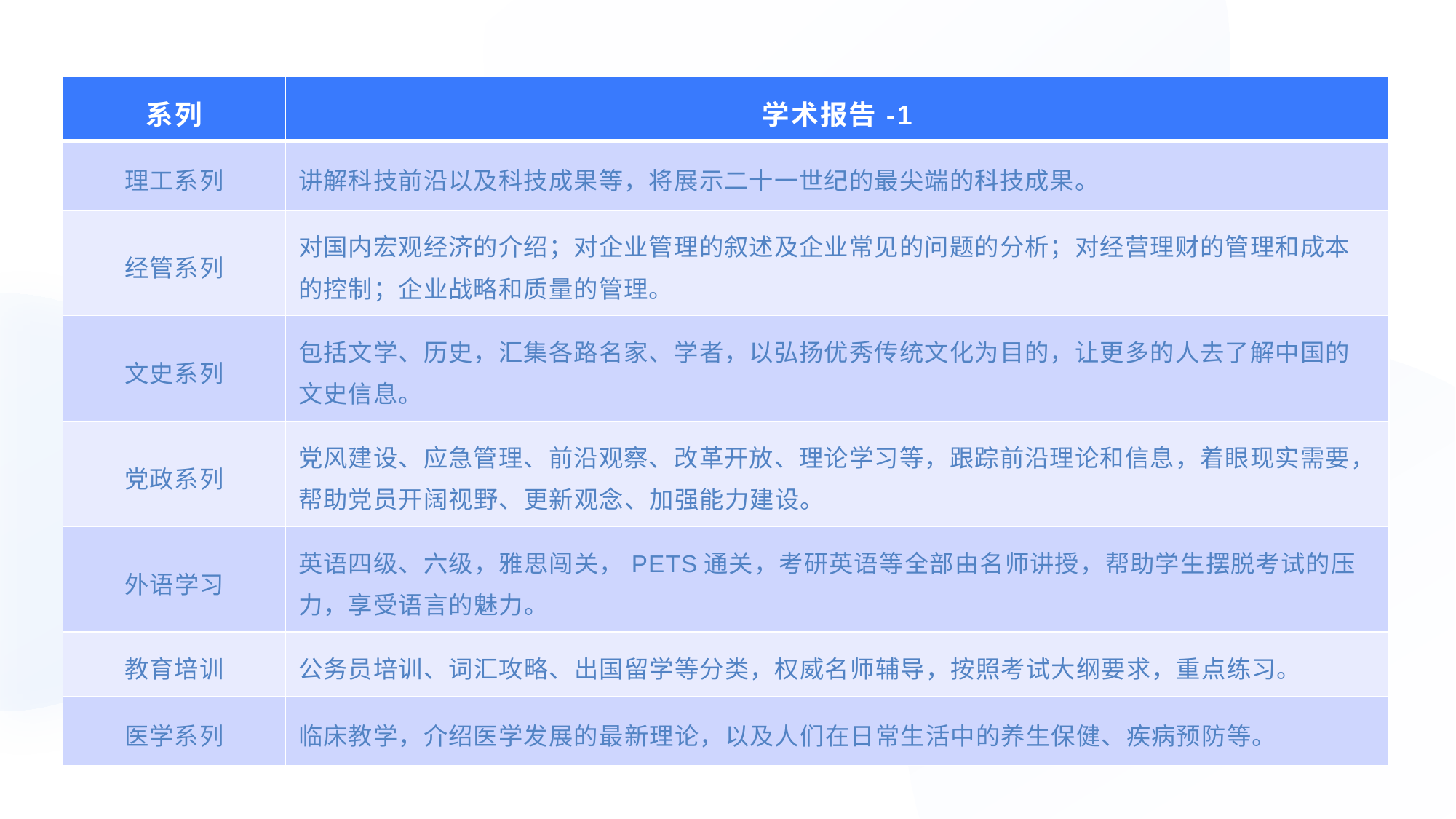

| 系列 | 学术报告-1 |
| --- | --- |
| 理工系列 | 讲解科技前沿以及科技成果等，将展示二十一世纪的最尖端的科技成果。 |
| 经管系列 | 对国内宏观经济的介绍；对企业管理的叙述及企业常见的问题的分析；对经营理财的管理和成本的控制；企业战略和质量的管理。 |
| 文史系列 | 包括文学、历史，汇集各路名家、学者，以弘扬优秀传统文化为目的，让更多的人去了解中国的文史信息。 |
| 党政系列 | 党风建设、应急管理、前沿观察、改革开放、理论学习等，跟踪前沿理论和信息，着眼现实需要，帮助党员开阔视野、更新观念、加强能力建设。 |
| 外语学习 | 英语四级、六级，雅思闯关，PETS通关，考研英语等全部由名师讲授，帮助学生摆脱考试的压力，享受语言的魅力。 |
| 教育培训 | 公务员培训、词汇攻略、出国留学等分类，权威名师辅导，按照考试大纲要求，重点练习。 |
| 医学系列 | 临床教学，介绍医学发展的最新理论，以及人们在日常生活中的养生保健、疾病预防等。 |
8